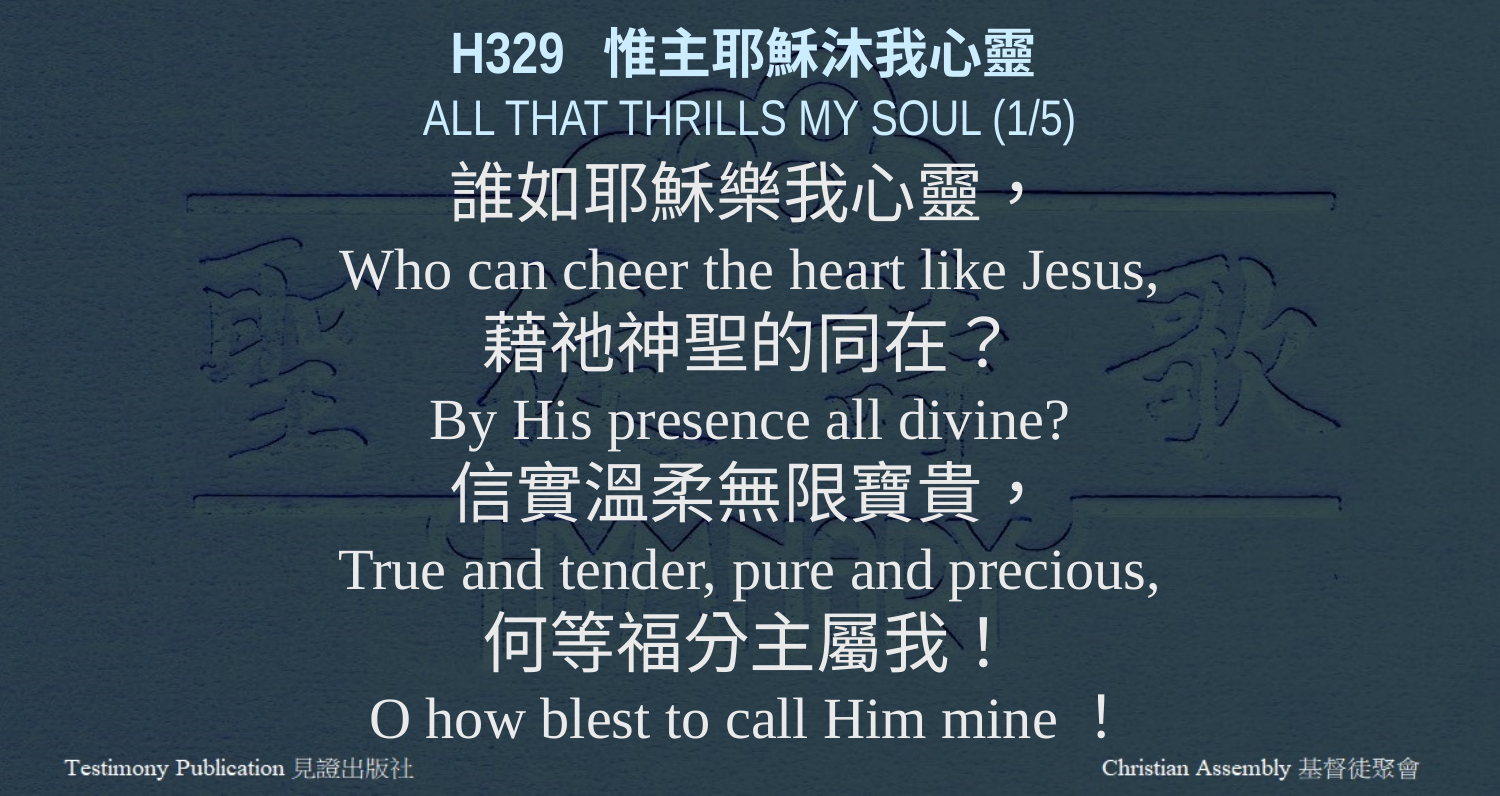

H329  惟主耶穌沐我心靈
ALL THAT THRILLS MY SOUL (1/5)
誰如耶穌樂我心靈，
Who can cheer the heart like Jesus,
藉祂神聖的同在？
By His presence all divine?
信實溫柔無限寶貴，
True and tender, pure and precious,
何等福分主屬我！
O how blest to call Him mine！